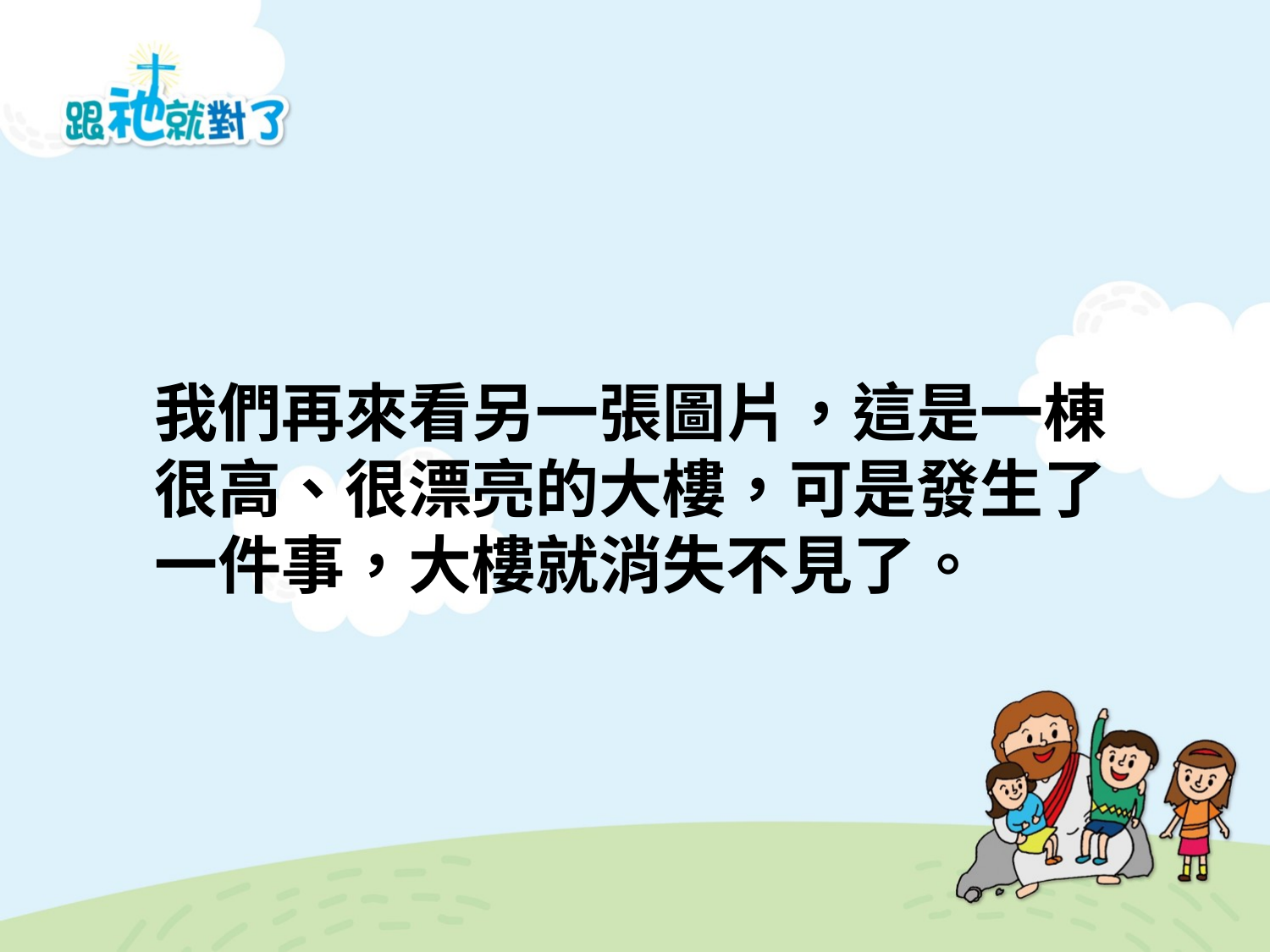

我們再來看另一張圖片，這是一棟很高、很漂亮的大樓，可是發生了一件事，大樓就消失不見了。